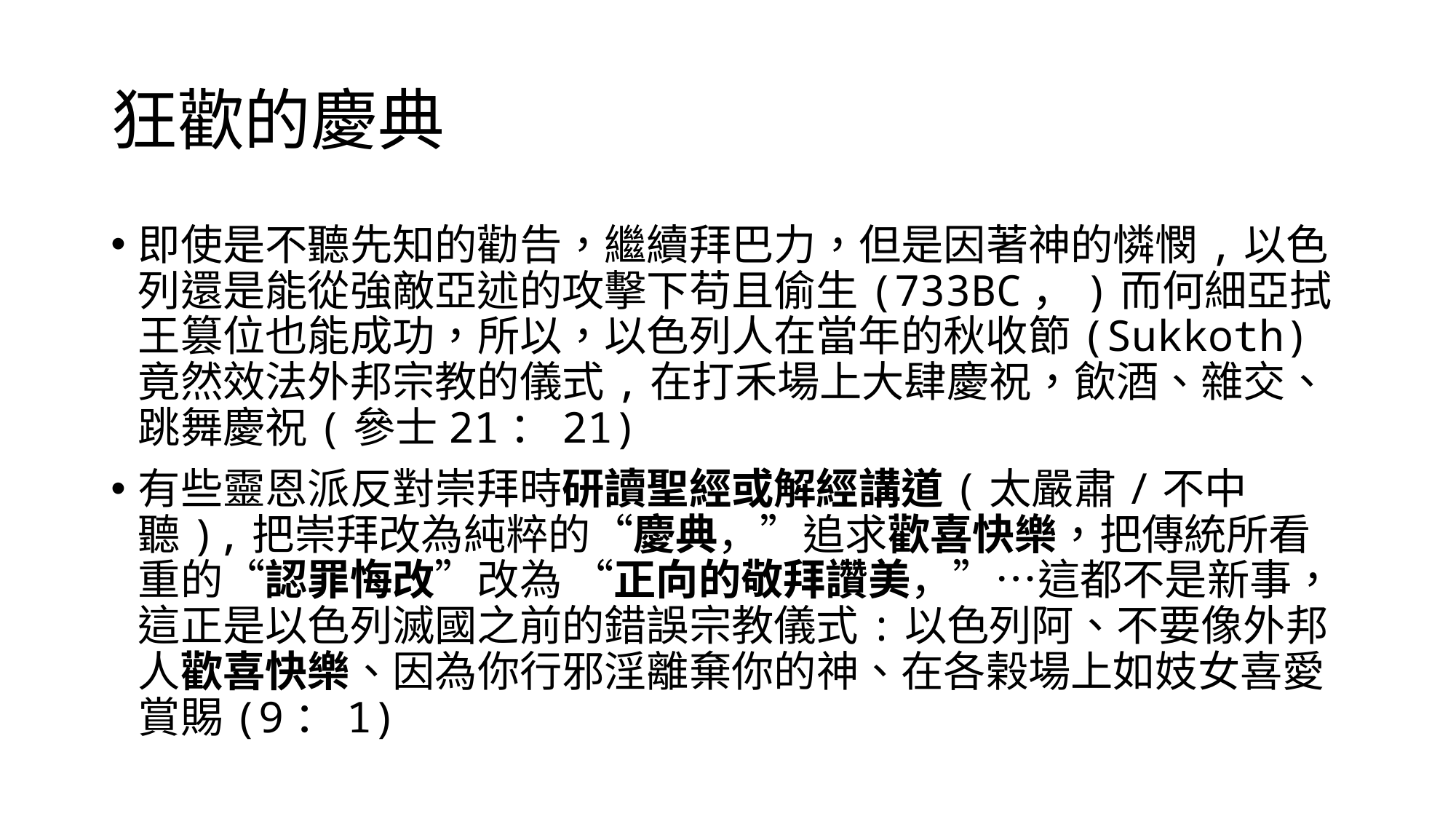

# 狂歡的慶典
即使是不聽先知的勸告，繼續拜巴力，但是因著神的憐憫,以色列還是能從強敵亞述的攻擊下苟且偷生(733BC，)而何細亞拭王篡位也能成功，所以，以色列人在當年的秋收節(Sukkoth) 竟然效法外邦宗教的儀式,在打禾場上大肆慶祝，飲酒、雜交、跳舞慶祝(參士21：21)
有些靈恩派反對崇拜時研讀聖經或解經講道(太嚴肅/不中聽),把崇拜改為純粹的“慶典，”追求歡喜快樂，把傳統所看重的“認罪悔改”改為 “正向的敬拜讚美，”…這都不是新事，這正是以色列滅國之前的錯誤宗教儀式:以色列阿、不要像外邦人歡喜快樂、因為你行邪淫離棄你的神、在各榖場上如妓女喜愛賞賜(9：1)